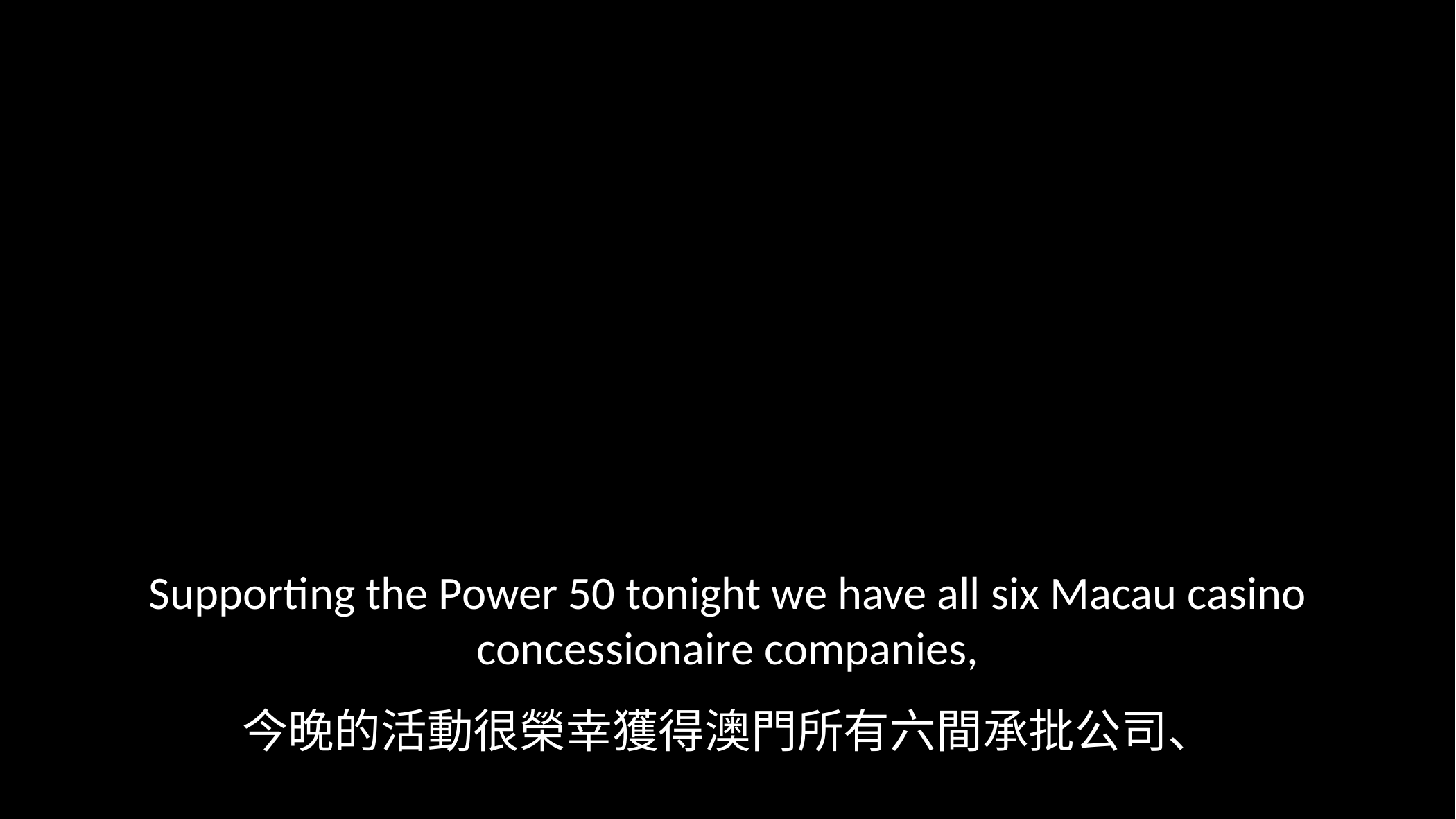

Supporting the Power 50 tonight we have all six Macau casino concessionaire companies,

今晚的活動很榮幸獲得澳門所有六間承批公司、